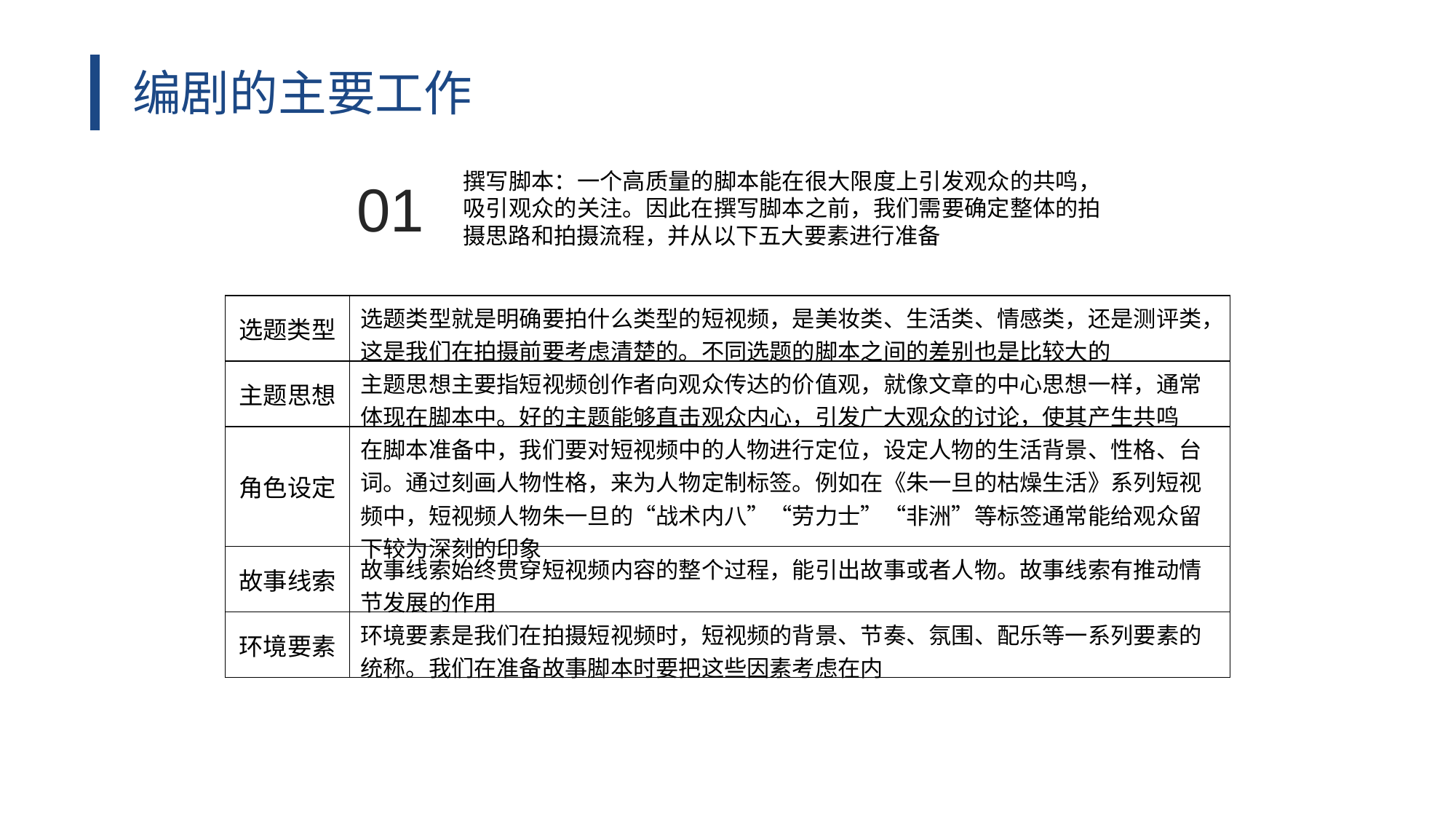

编剧的主要工作
撰写脚本：一个高质量的脚本能在很大限度上引发观众的共鸣，吸引观众的关注。因此在撰写脚本之前，我们需要确定整体的拍摄思路和拍摄流程，并从以下五大要素进行准备
01
| 选题类型 | 选题类型就是明确要拍什么类型的短视频，是美妆类、生活类、情感类，还是测评类，这是我们在拍摄前要考虑清楚的。不同选题的脚本之间的差别也是比较大的 |
| --- | --- |
| 主题思想 | 主题思想主要指短视频创作者向观众传达的价值观，就像文章的中心思想一样，通常体现在脚本中。好的主题能够直击观众内心，引发广大观众的讨论，使其产生共鸣 |
| 角色设定 | 在脚本准备中，我们要对短视频中的人物进行定位，设定人物的生活背景、性格、台词。通过刻画人物性格，来为人物定制标签。例如在《朱一旦的枯燥生活》系列短视频中，短视频人物朱一旦的“战术内八”“劳力士”“非洲”等标签通常能给观众留下较为深刻的印象 |
| 故事线索 | 故事线索始终贯穿短视频内容的整个过程，能引出故事或者人物。故事线索有推动情节发展的作用 |
| 环境要素 | 环境要素是我们在拍摄短视频时，短视频的背景、节奏、氛围、配乐等一系列要素的统称。我们在准备故事脚本时要把这些因素考虑在内 |